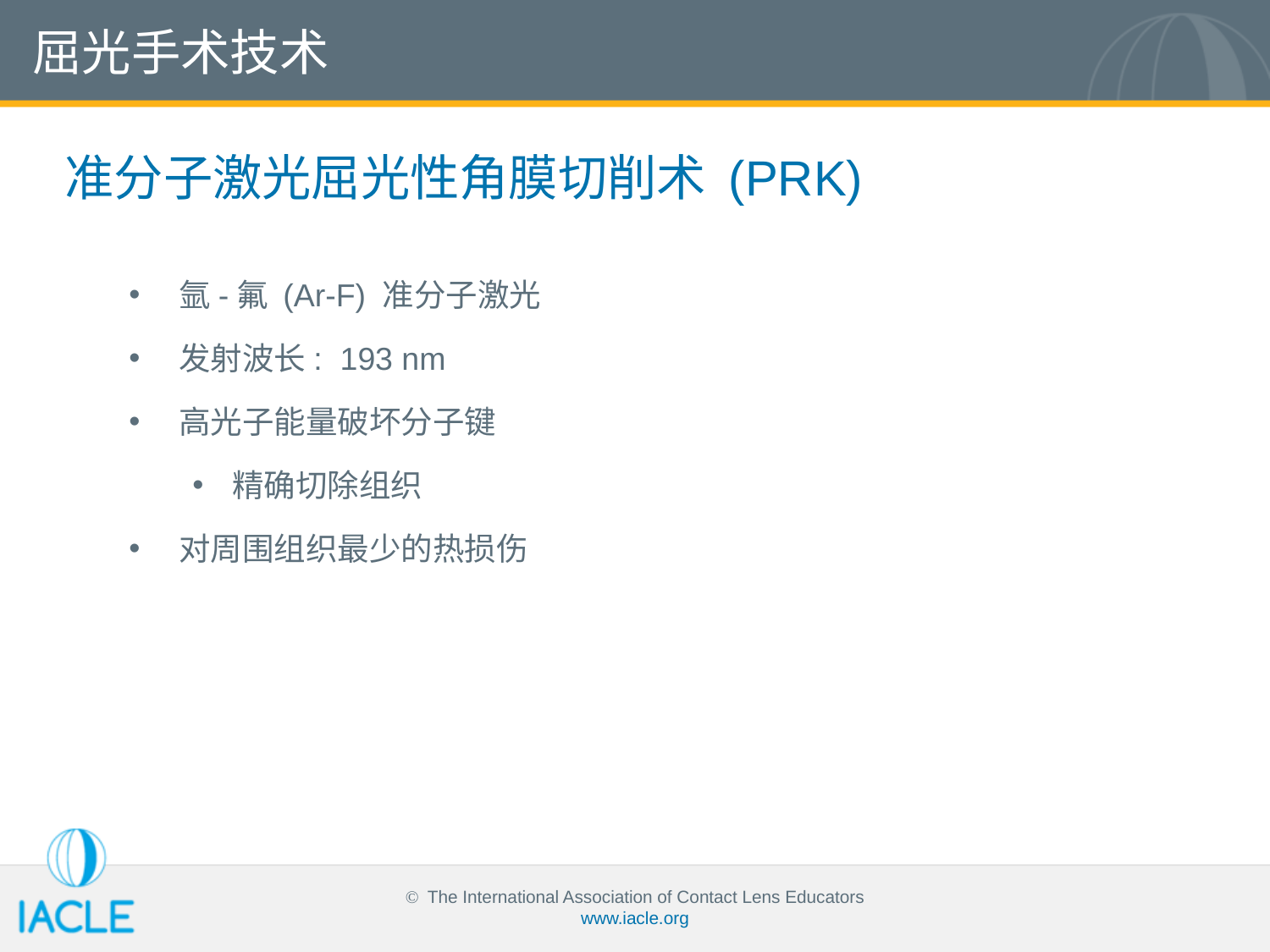

屈光手术技术
准分子激光屈光性角膜切削术 (PRK)
氩-氟 (Ar-F) 准分子激光
发射波长:  193 nm
高光子能量破坏分子键
精确切除组织
对周围组织最少的热损伤